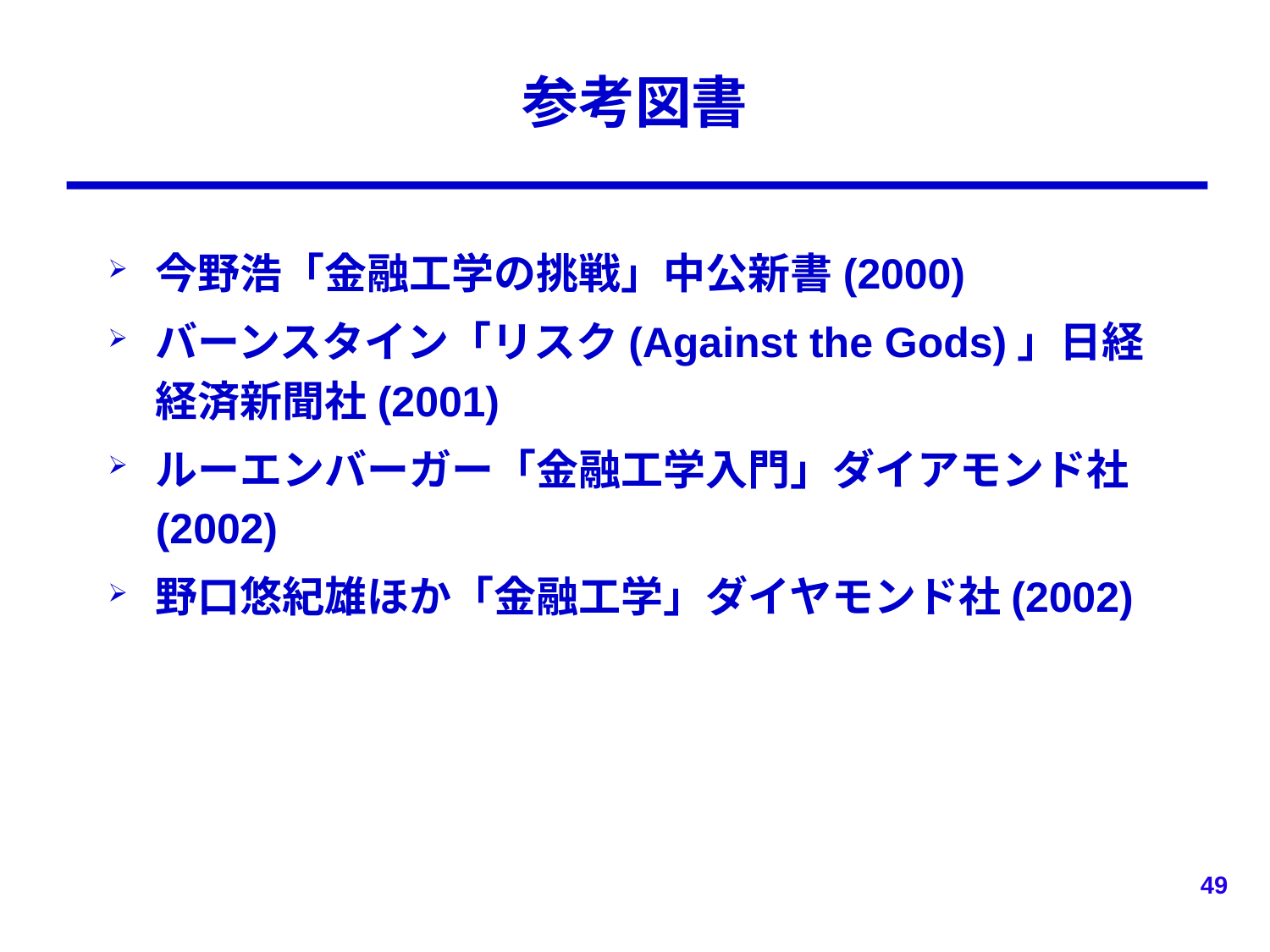

# 参考図書
今野浩「金融工学の挑戦」中公新書(2000)
バーンスタイン「リスク(Against the Gods)」日経経済新聞社(2001)
ルーエンバーガー「金融工学入門」ダイアモンド社(2002)
野口悠紀雄ほか「金融工学」ダイヤモンド社(2002)

49